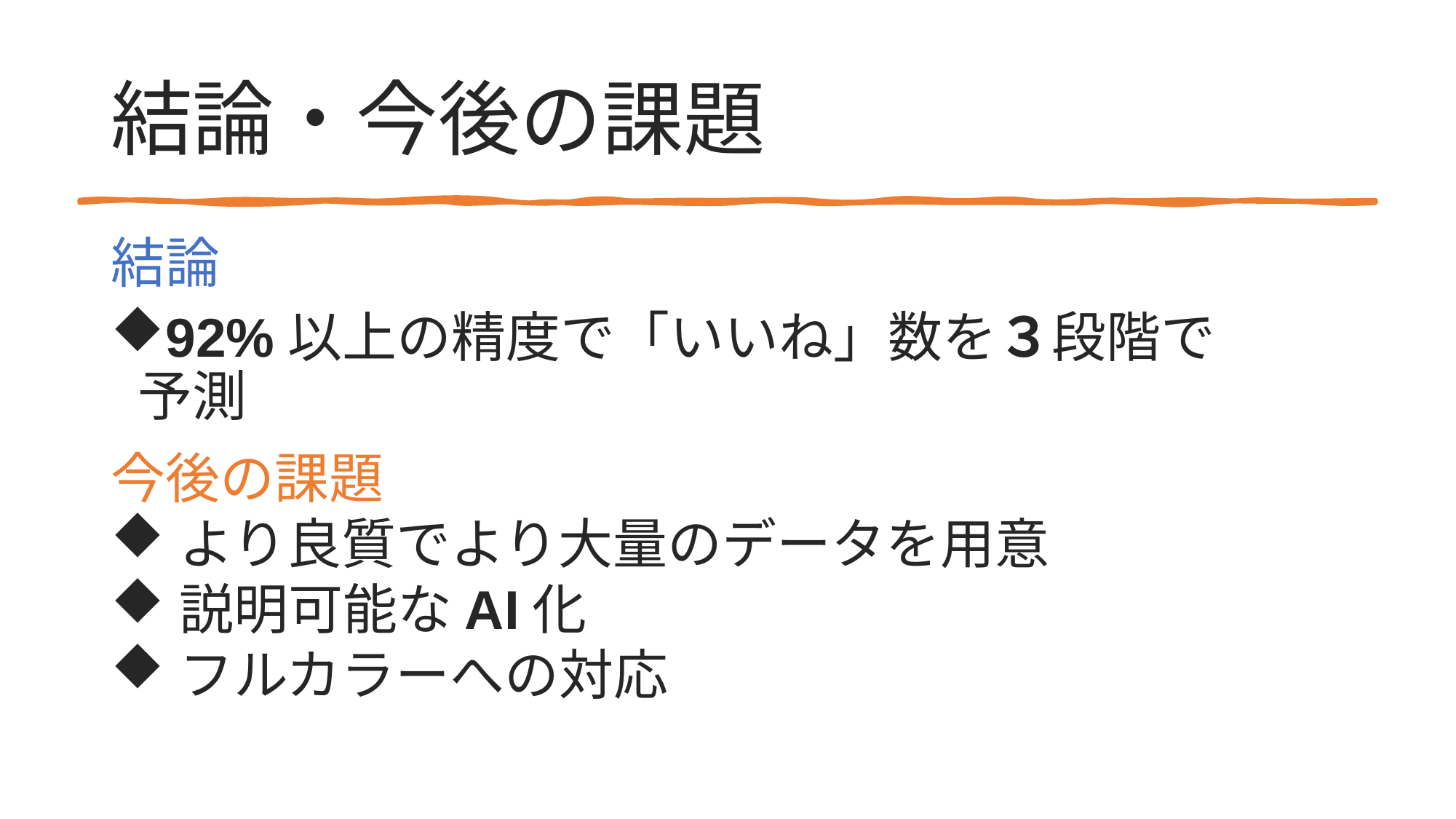

# 結論・今後の課題

結論
92%以上の精度で「いいね」数を３段階で予測
今後の課題
より良質でより大量のデータを用意
説明可能なAI化
フルカラーへの対応